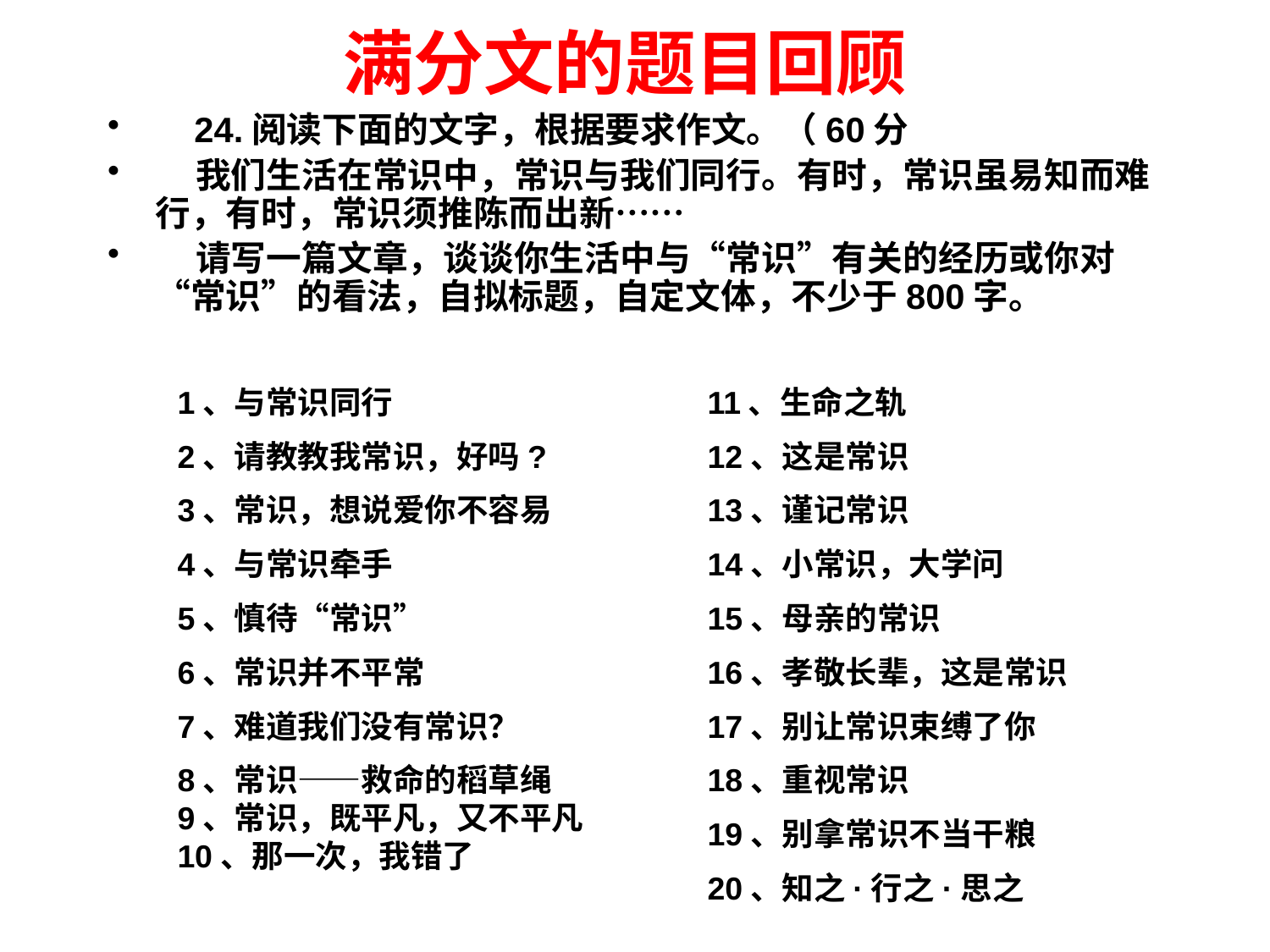

# 满分文的题目回顾
    24.阅读下面的文字，根据要求作文。（60分
    我们生活在常识中，常识与我们同行。有时，常识虽易知而难行，有时，常识须推陈而出新……
    请写一篇文章，谈谈你生活中与“常识”有关的经历或你对“常识”的看法，自拟标题，自定文体，不少于800字。
1、与常识同行
2、请教教我常识，好吗?
3、常识，想说爱你不容易
4、与常识牵手
5、慎待“常识”
6、常识并不平常
7、难道我们没有常识？
8、常识——救命的稻草绳
9、常识，既平凡，又不平凡
10、那一次，我错了
11、生命之轨
12、这是常识
13、谨记常识
14、小常识，大学问
15、母亲的常识
16、孝敬长辈，这是常识
17、别让常识束缚了你
18、重视常识
19、别拿常识不当干粮
20、知之·行之·思之